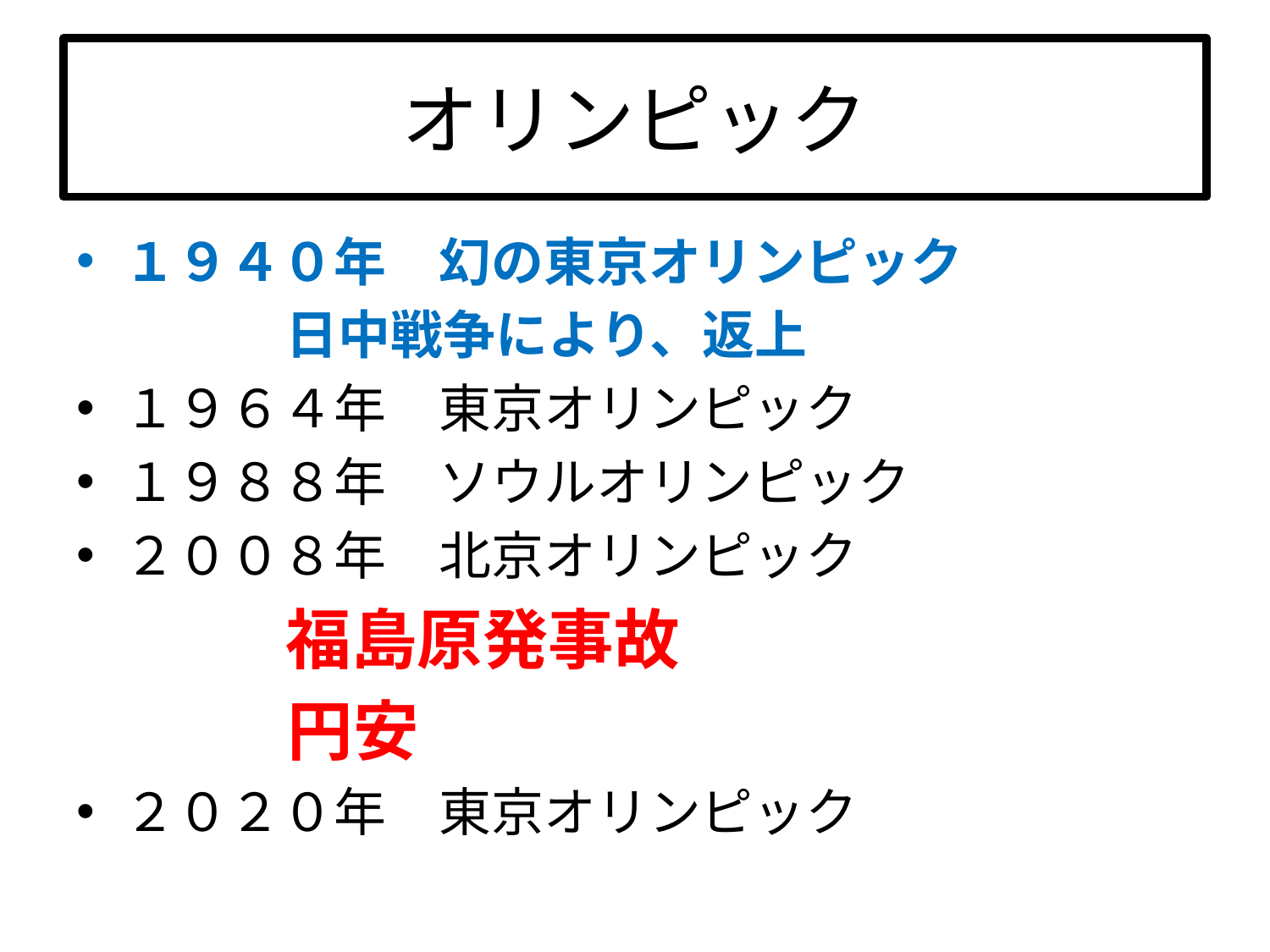

# オリンピック
１９４０年　幻の東京オリンピック
　　　　日中戦争により、返上
１９６４年　東京オリンピック
１９８８年　ソウルオリンピック
２００８年　北京オリンピック
　　　　福島原発事故
　　　 円安
２０２０年　東京オリンピック